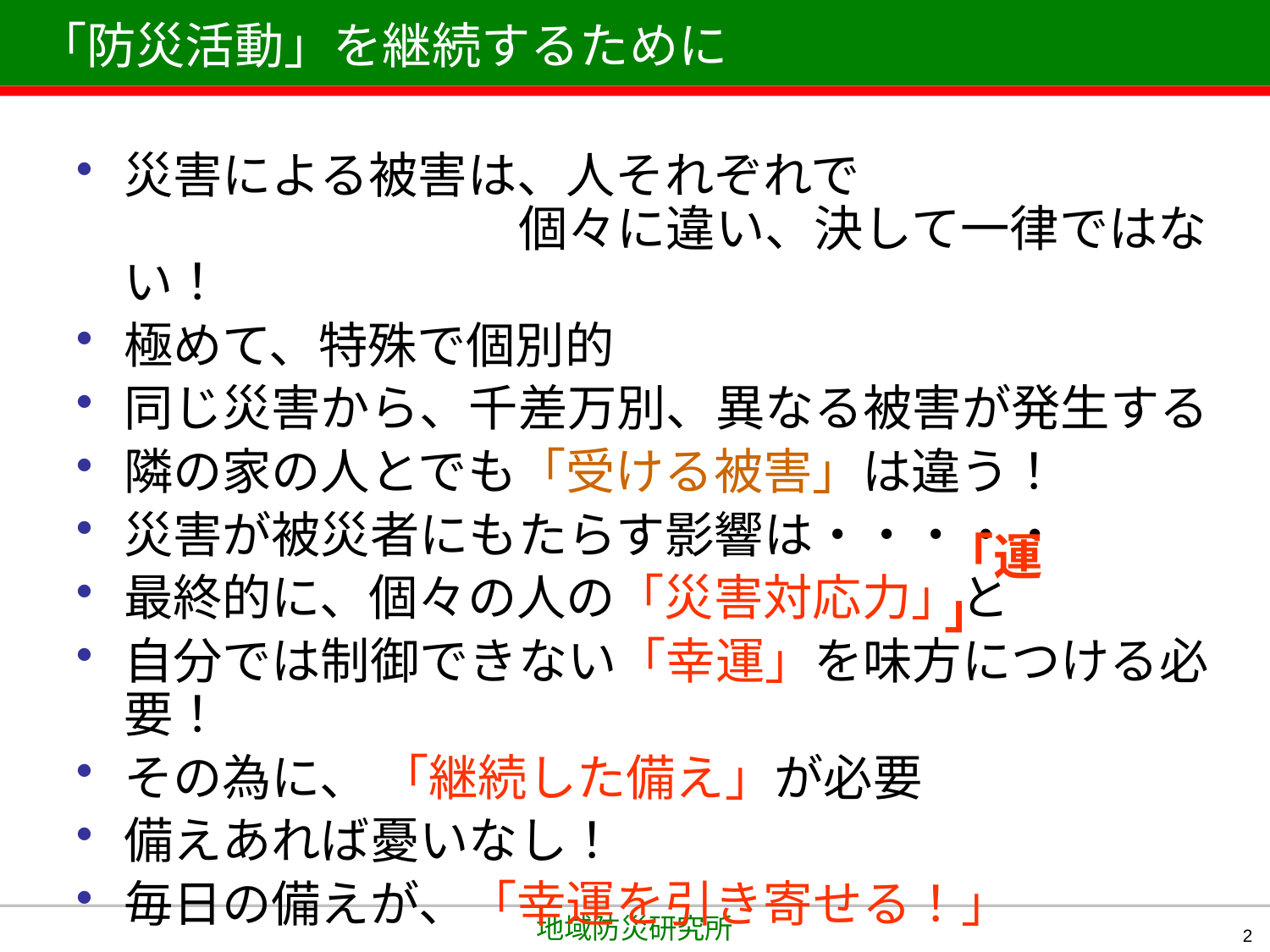

# 「防災活動」を継続するために
災害による被害は、人それぞれで
　　　　　　　　個々に違い、決して一律ではない！
極めて、特殊で個別的
同じ災害から、千差万別、異なる被害が発生する
隣の家の人とでも「受ける被害」は違う！
災害が被災者にもたらす影響は・・・・・
最終的に、個々の人の「災害対応力」と
自分では制御できない「幸運」を味方につける必要！
その為に、 「継続した備え」が必要
備えあれば憂いなし！
毎日の備えが、「幸運を引き寄せる！」
「運」